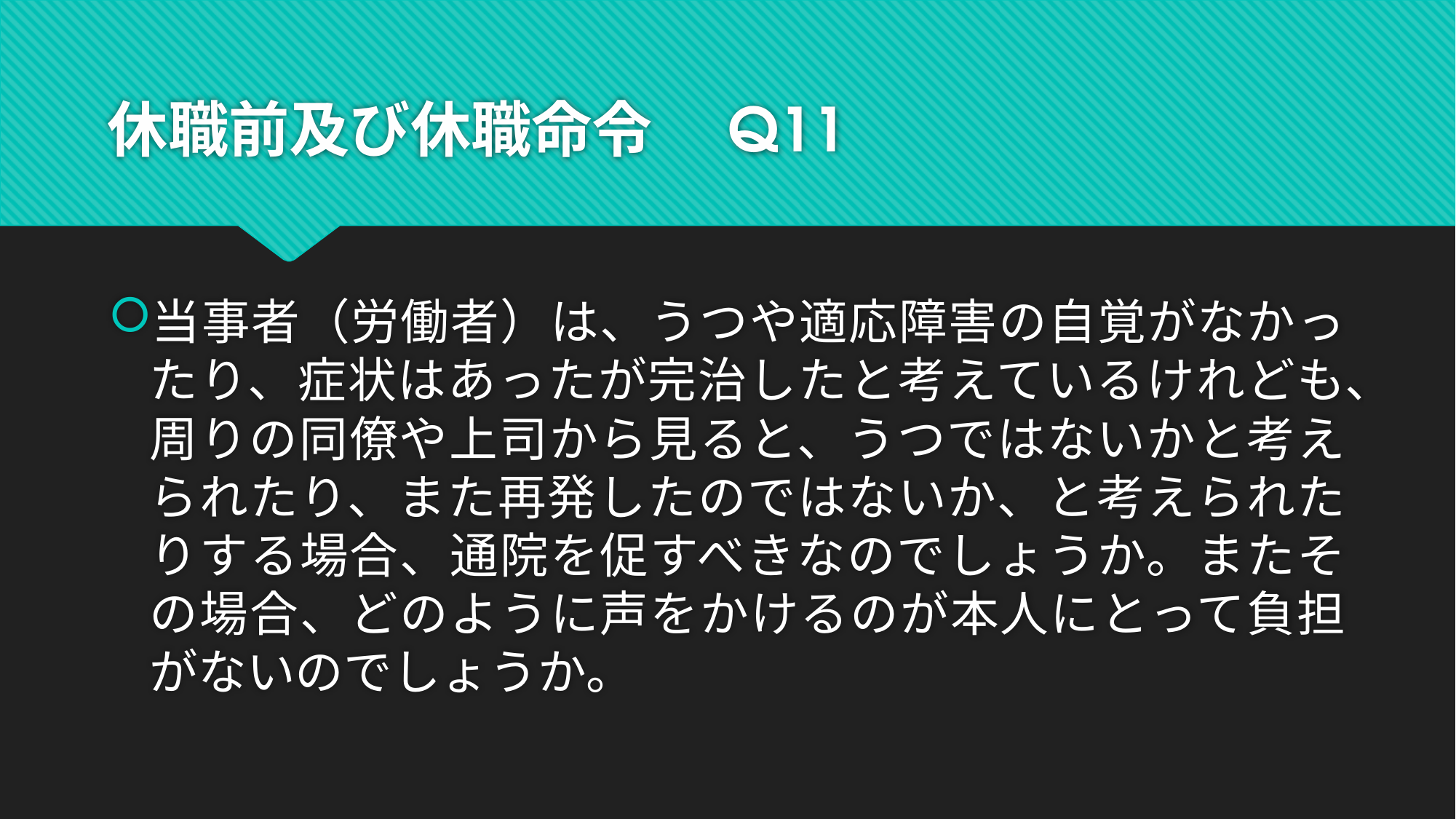

# 休職前及び休職命令　Q11
当事者（労働者）は、うつや適応障害の自覚がなかったり、症状はあったが完治したと考えているけれども、周りの同僚や上司から見ると、うつではないかと考えられたり、また再発したのではないか、と考えられたりする場合、通院を促すべきなのでしょうか。またその場合、どのように声をかけるのが本人にとって負担がないのでしょうか。